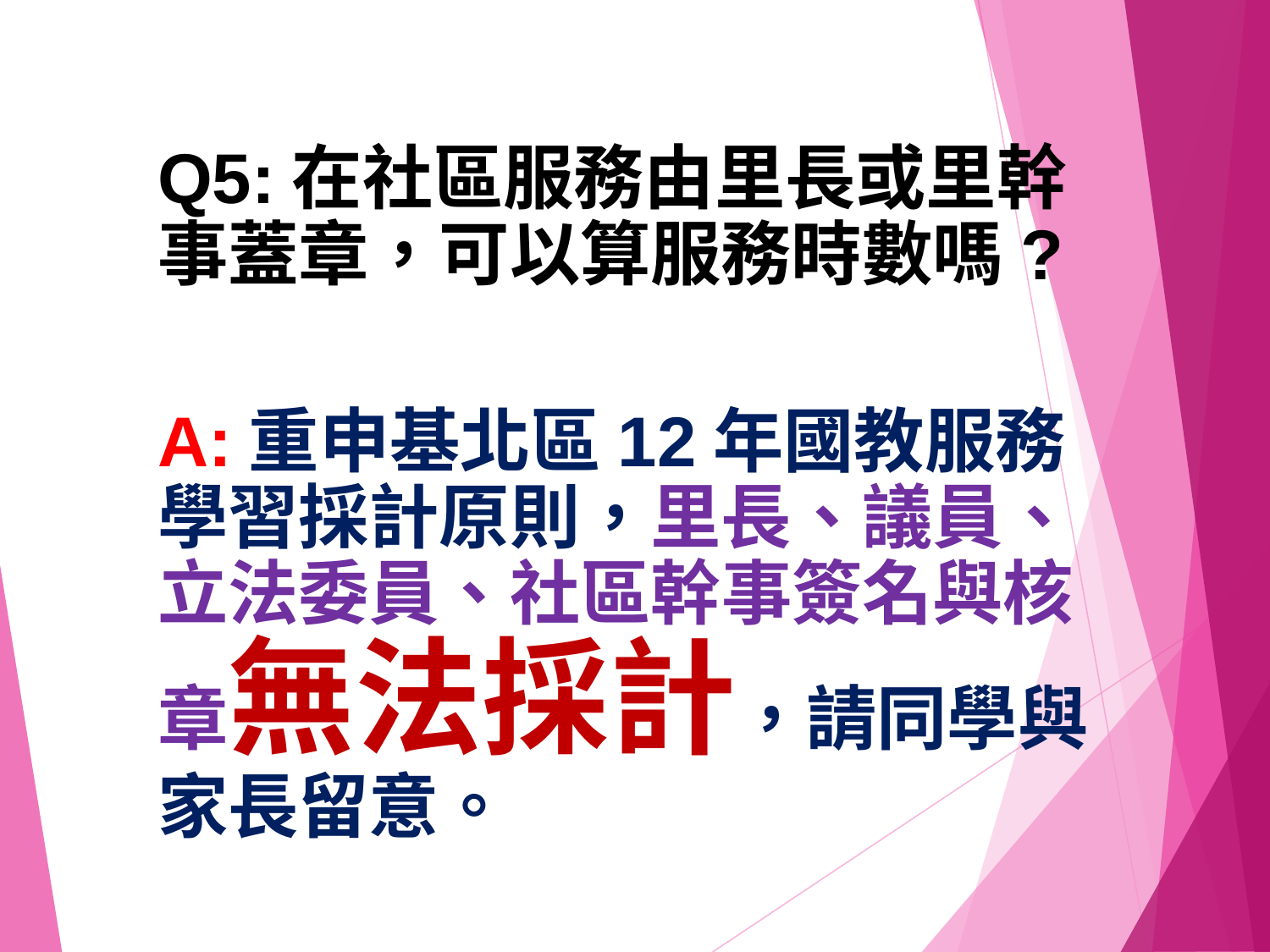

Q5:在社區服務由里長或里幹事蓋章，可以算服務時數嗎?

A:重申基北區12年國教服務學習採計原則，里長、議員、立法委員、社區幹事簽名與核章無法採計，請同學與家長留意。